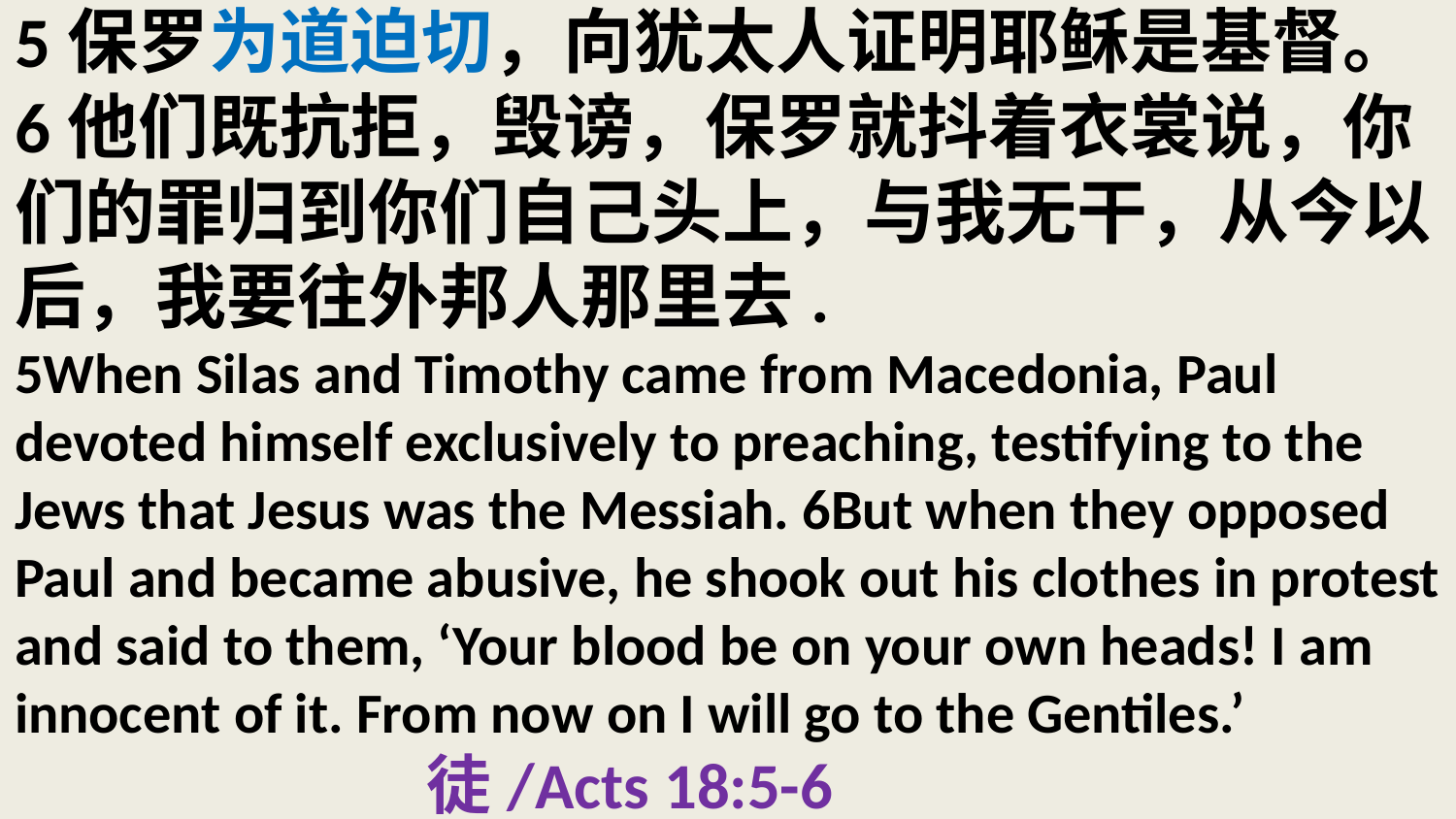

# 5保罗为道迫切，向犹太人证明耶稣是基督。 6他们既抗拒，毁谤，保罗就抖着衣裳说，你们的罪归到你们自己头上，与我无干，从今以后，我要往外邦人那里去. 5When Silas and Timothy came from Macedonia, Paul devoted himself exclusively to preaching, testifying to the Jews that Jesus was the Messiah. 6But when they opposed Paul and became abusive, he shook out his clothes in protest and said to them, ‘Your blood be on your own heads! I am innocent of it. From now on I will go to the Gentiles.’                                               徒/Acts 18:5-6